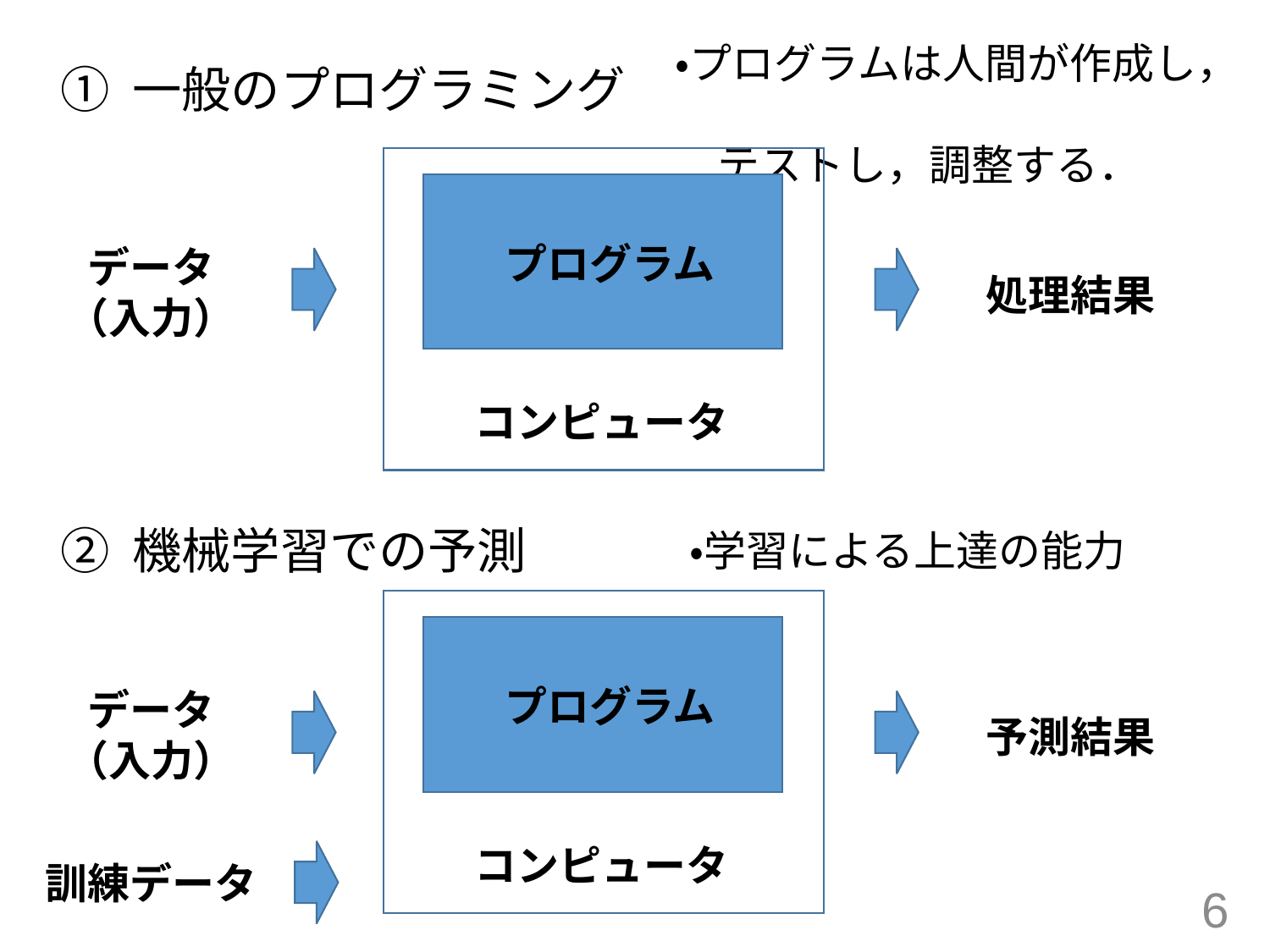

・プログラムは人間が作成し，
　テストし，調整する．
① 一般のプログラミング

② 機械学習での予測

プログラム
データ
（入力）

処理結果
コンピュータ
・学習による上達の能力

プログラム
データ
（入力）

予測結果
コンピュータ

訓練データ
6